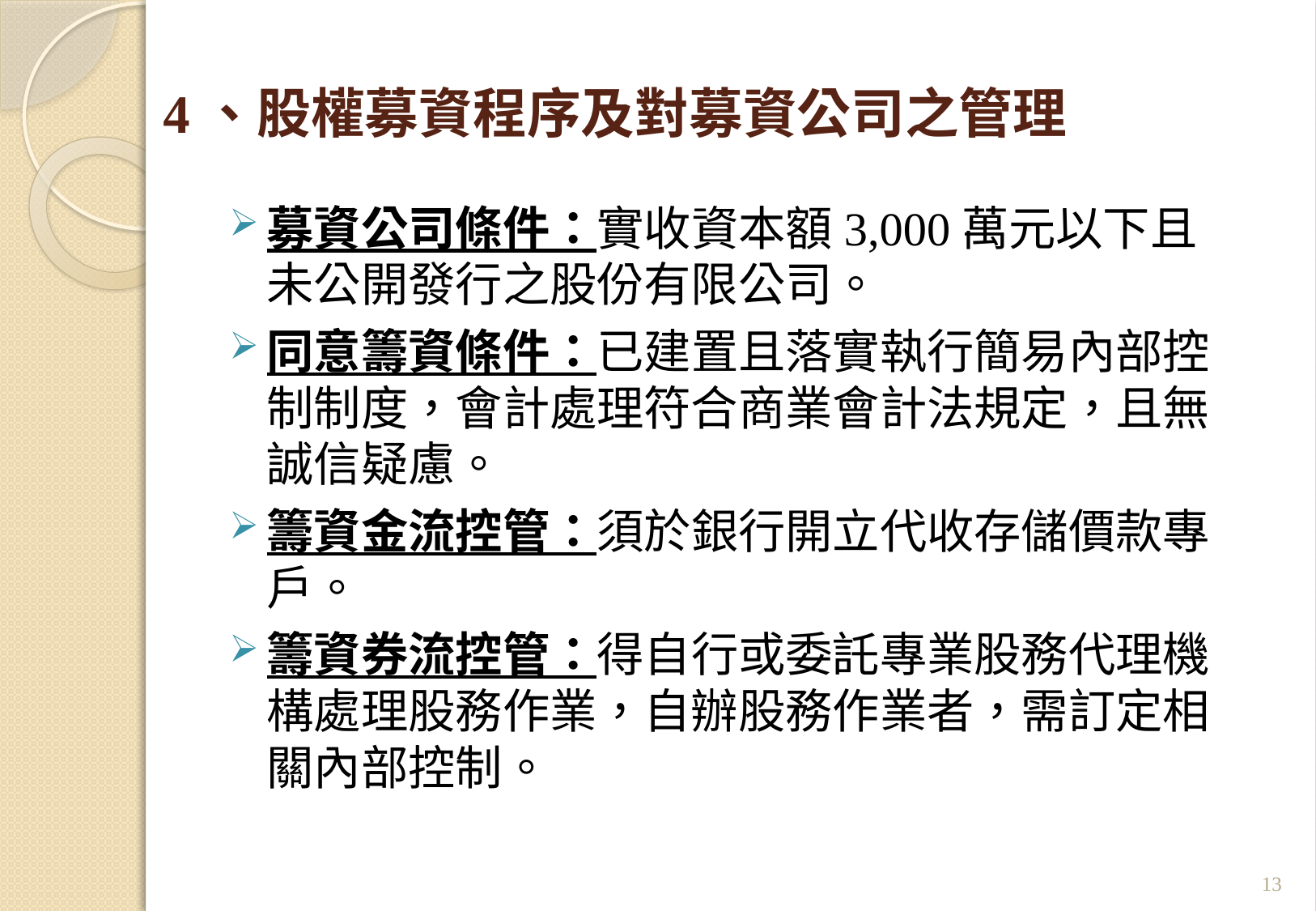

# 4、股權募資程序及對募資公司之管理
募資公司條件：實收資本額3,000萬元以下且未公開發行之股份有限公司。
同意籌資條件：已建置且落實執行簡易內部控制制度，會計處理符合商業會計法規定，且無誠信疑慮。
籌資金流控管：須於銀行開立代收存儲價款專戶。
籌資券流控管：得自行或委託專業股務代理機構處理股務作業，自辦股務作業者，需訂定相關內部控制。

13